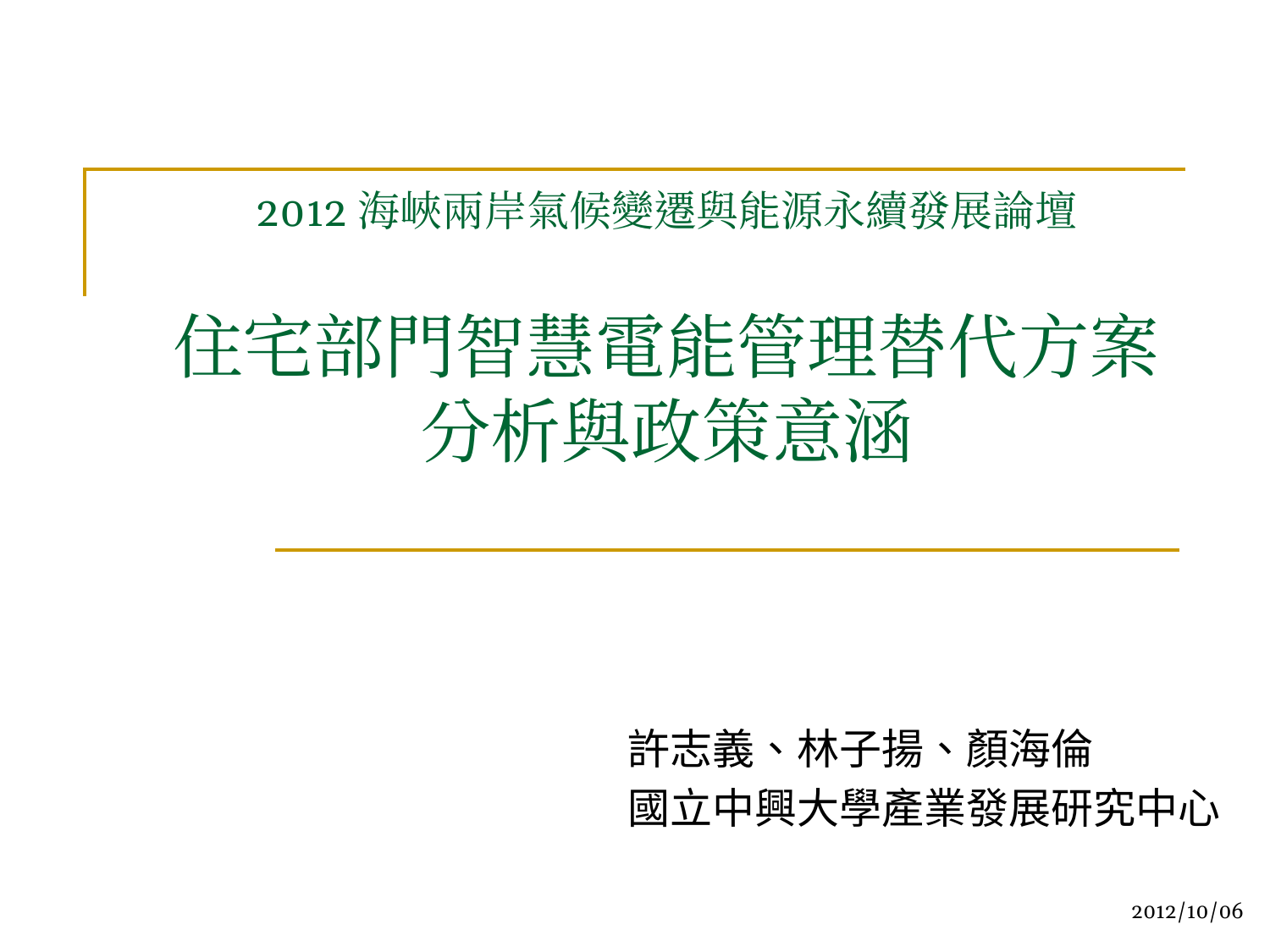

2012海峽兩岸氣候變遷與能源永續發展論壇

住宅部門智慧電能管理替代方案
分析與政策意涵
許志義、林子揚、顏海倫
國立中興大學產業發展研究中心
2012/10/06